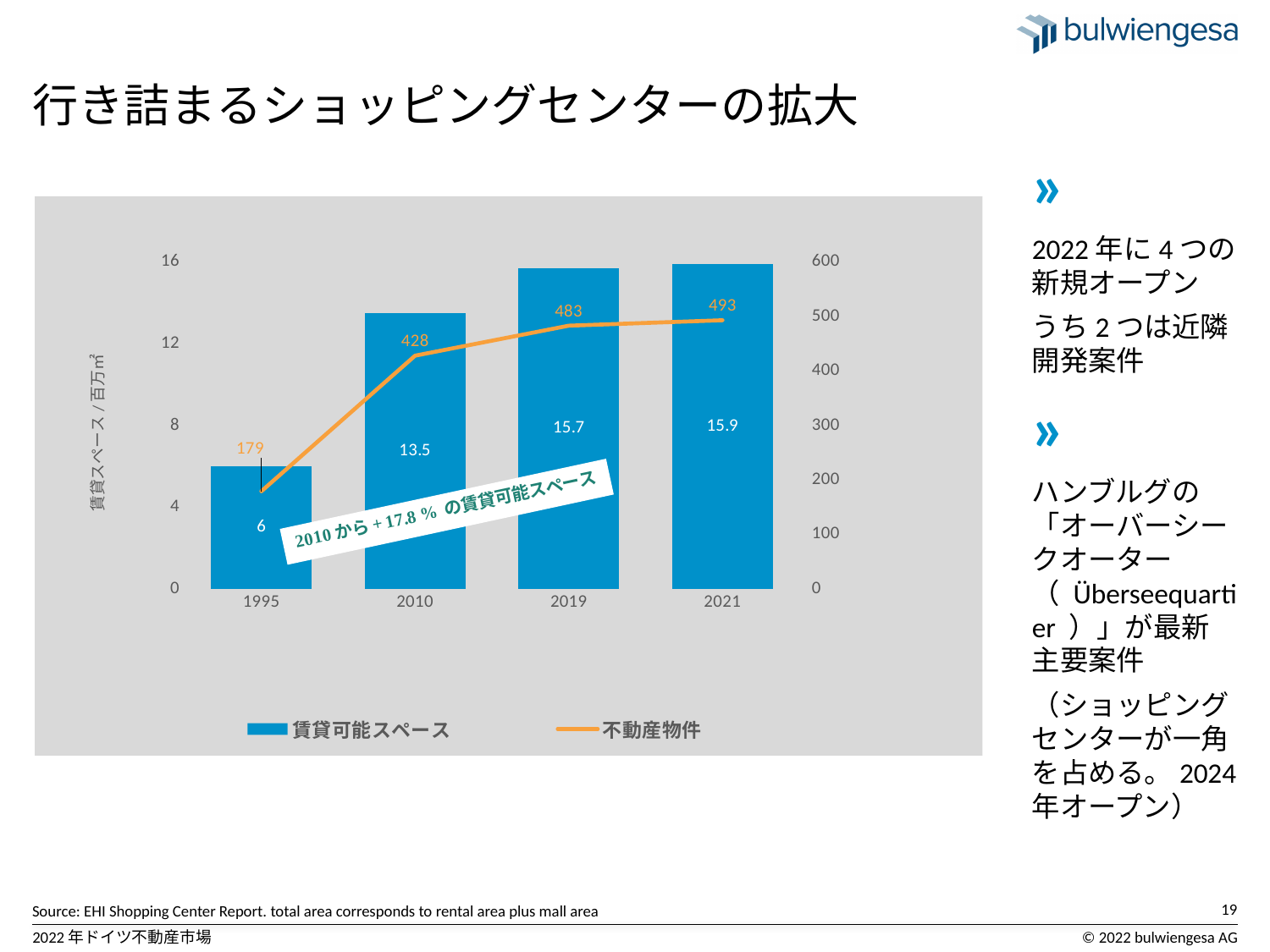

# 行き詰まるショッピングセンターの拡大
»
2022年に4つの新規オープン
うち2つは近隣開発案件
»
ハンブルグの「オーバーシークオーター（ Überseequartier ）」が最新主要案件
（ショッピングセンターが一角を占める。2024年オープン）

### Chart

| Category | 賃貸可能スペース | 不動産物件 |
|---|---|---|
| 1995 | 6.0 | 179.0 |
| 2010 | 13.5 | 428.0 |
| 2019 | 15.7 | 483.0 |
| 2021 | 15.9 | 493.0 |
+ 178 5 more area since 2010
Source: EHI Shopping Center Report. total area corresponds to rental area plus mall area
19
2022年ドイツ不動産市場
© 2022 bulwiengesa AG